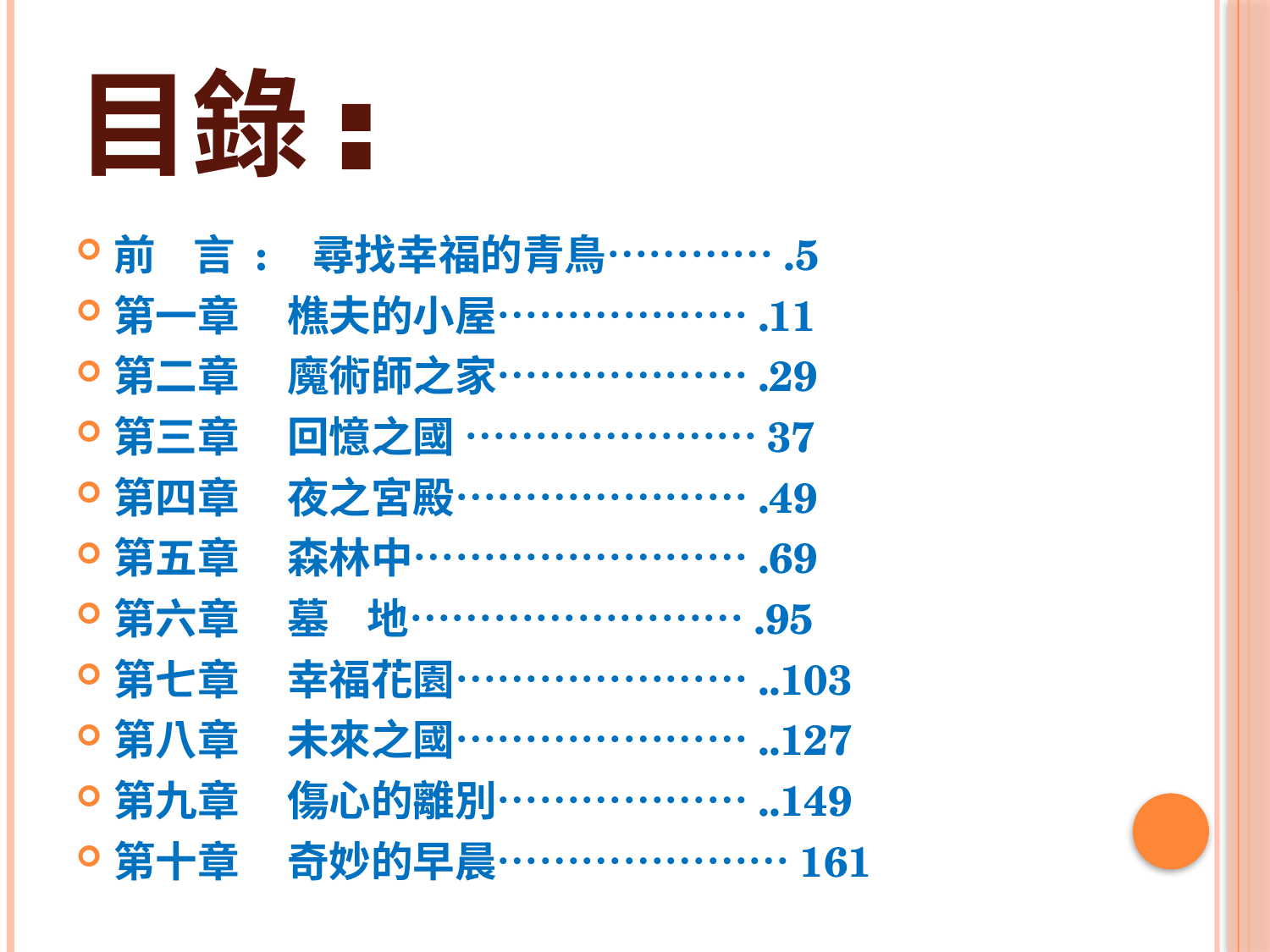

# 目錄:
前    言 :   尋找幸福的青鳥………….5
第一章     樵夫的小屋……………….11
第二章     魔術師之家……………….29
第三章     回憶之國 …………………37
第四章     夜之宮殿………………….49
第五章     森林中…………………….69
第六章     墓    地…………………….95
第七章     幸福花園…………………..103
第八章     未來之國…………………..127
第九章     傷心的離別………………..149
第十章     奇妙的早晨…………………161